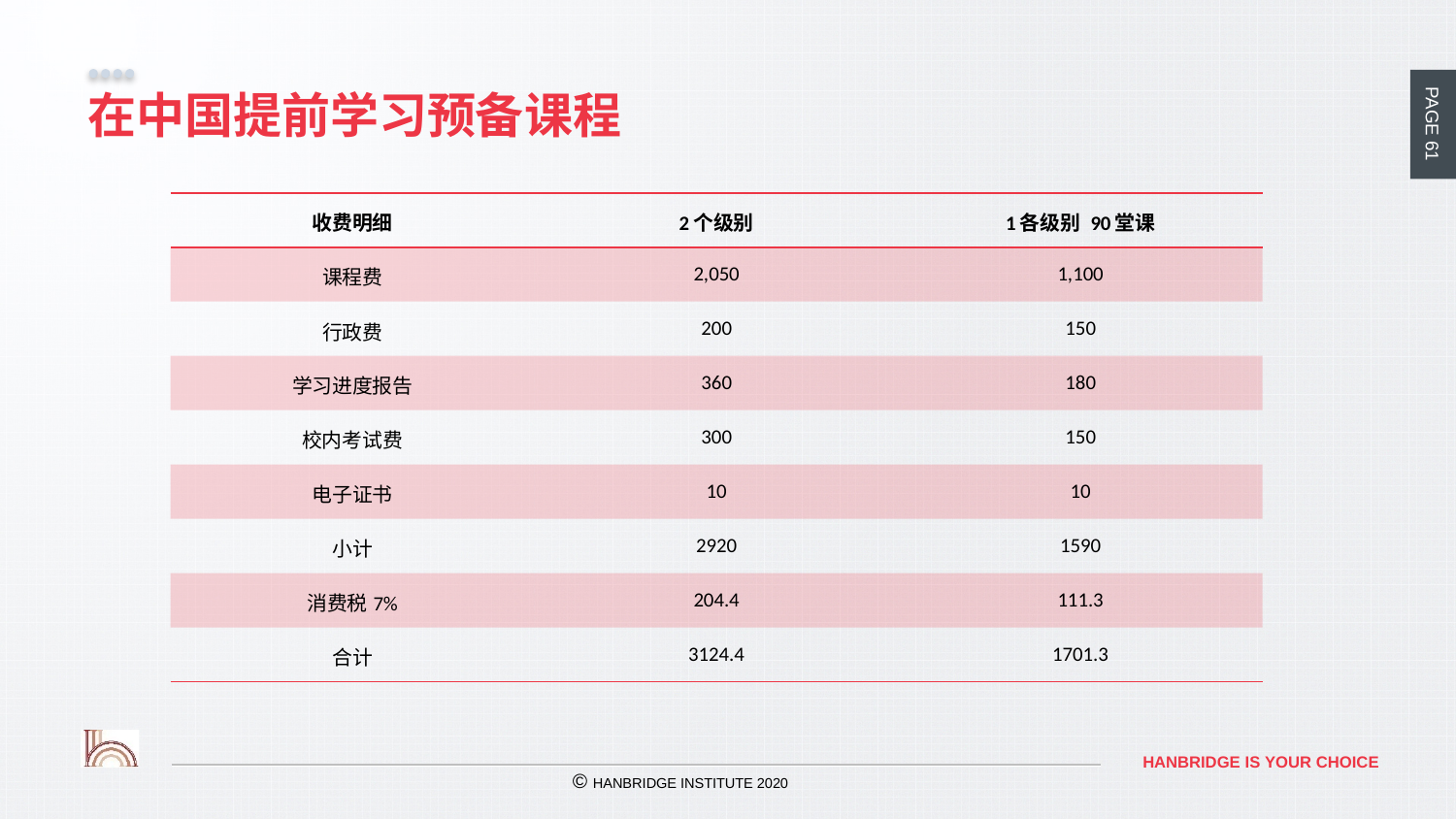

# 在中国提前学习预备课程
| 收费明细 | 2个级别 | 1各级别 90堂课 |
| --- | --- | --- |
| 课程费 | 2,050 | 1,100 |
| 行政费 | 200 | 150 |
| 学习进度报告 | 360 | 180 |
| 校内考试费 | 300 | 150 |
| 电子证书 | 10 | 10 |
| 小计 | 2920 | 1590 |
| 消费税7% | 204.4 | 111.3 |
| 合计 | 3124.4 | 1701.3 |